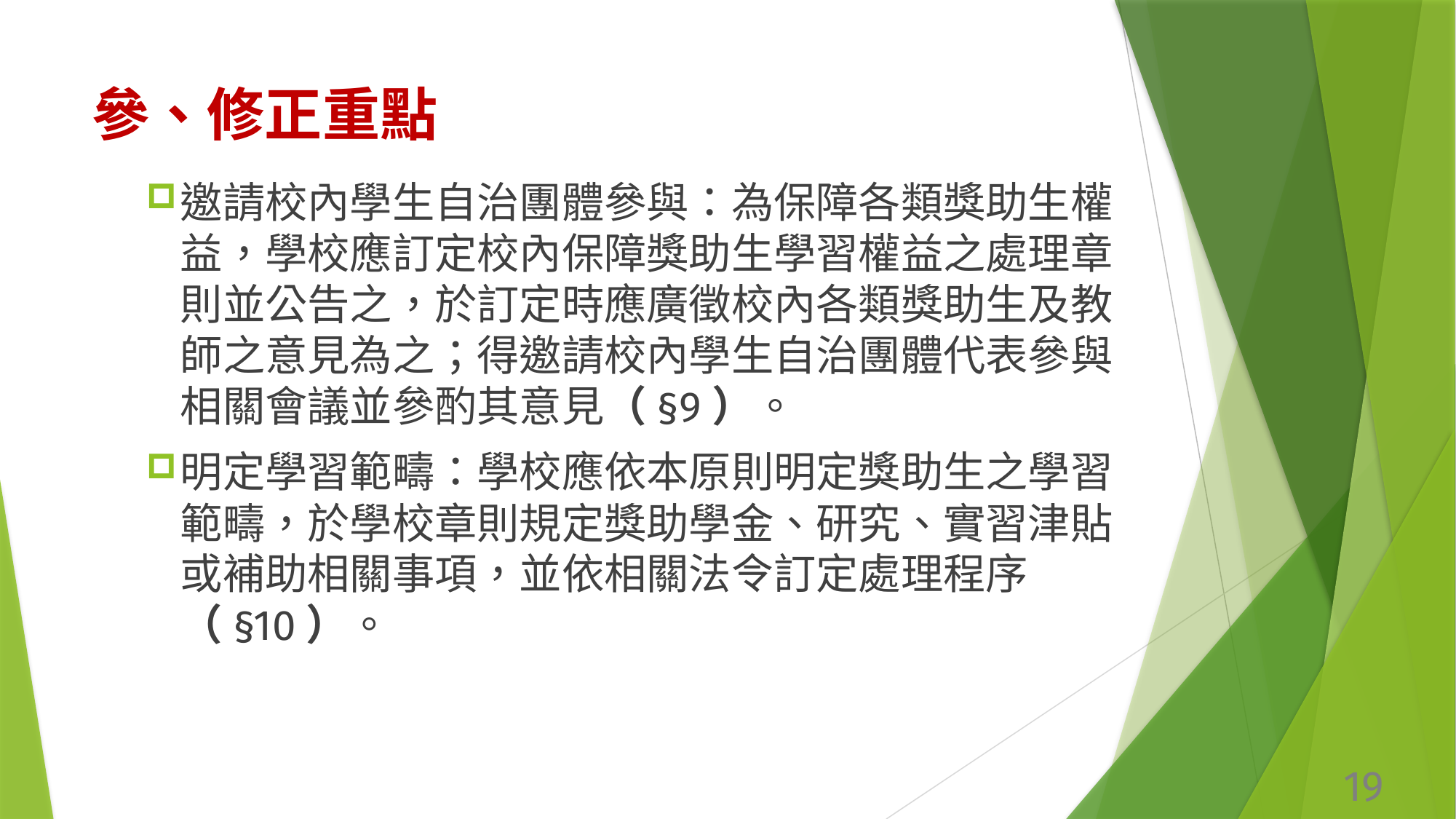

# 參、修正重點
邀請校內學生自治團體參與：為保障各類獎助生權益，學校應訂定校內保障獎助生學習權益之處理章則並公告之，於訂定時應廣徵校內各類獎助生及教師之意見為之；得邀請校內學生自治團體代表參與相關會議並參酌其意見（§9）。
明定學習範疇：學校應依本原則明定獎助生之學習範疇，於學校章則規定獎助學金、研究、實習津貼或補助相關事項，並依相關法令訂定處理程序（§10）。
19